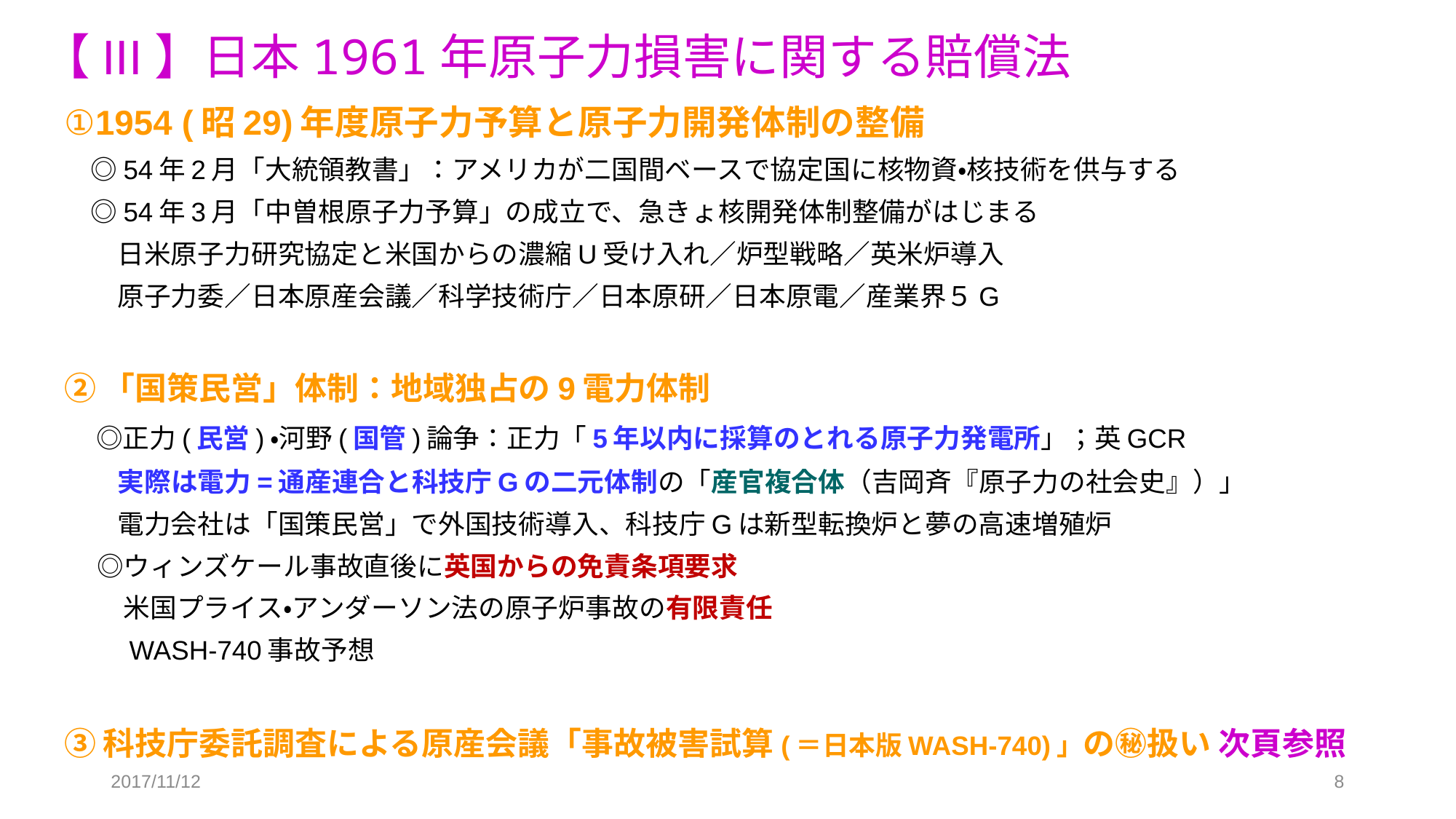

# 【III】日本1961年原子力損害に関する賠償法
①1954 (昭29)年度原子力予算と原子力開発体制の整備
　◎54年2月「大統領教書」：アメリカが二国間ベースで協定国に核物資・核技術を供与する
　◎54年3月「中曽根原子力予算」の成立で、急きょ核開発体制整備がはじまる
　　日米原子力研究協定と米国からの濃縮U受け入れ／炉型戦略／英米炉導入
　　原子力委／日本原産会議／科学技術庁／日本原研／日本原電／産業界５G

②「国策民営」体制：地域独占の9電力体制
　◎正力(民営)・河野(国管)論争：正力「5年以内に採算のとれる原子力発電所」；英GCR
　　実際は電力=通産連合と科技庁Gの二元体制の「産官複合体（吉岡斉『原子力の社会史』）」
　　電力会社は「国策民営」で外国技術導入、科技庁Gは新型転換炉と夢の高速増殖炉
　 ◎ウィンズケール事故直後に英国からの免責条項要求
　　 米国プライス・アンダーソン法の原子炉事故の有限責任
　　 WASH-740事故予想

③科技庁委託調査による原産会議「事故被害試算(＝日本版WASH-740)」の㊙扱い 次頁参照

2017/11/12
8